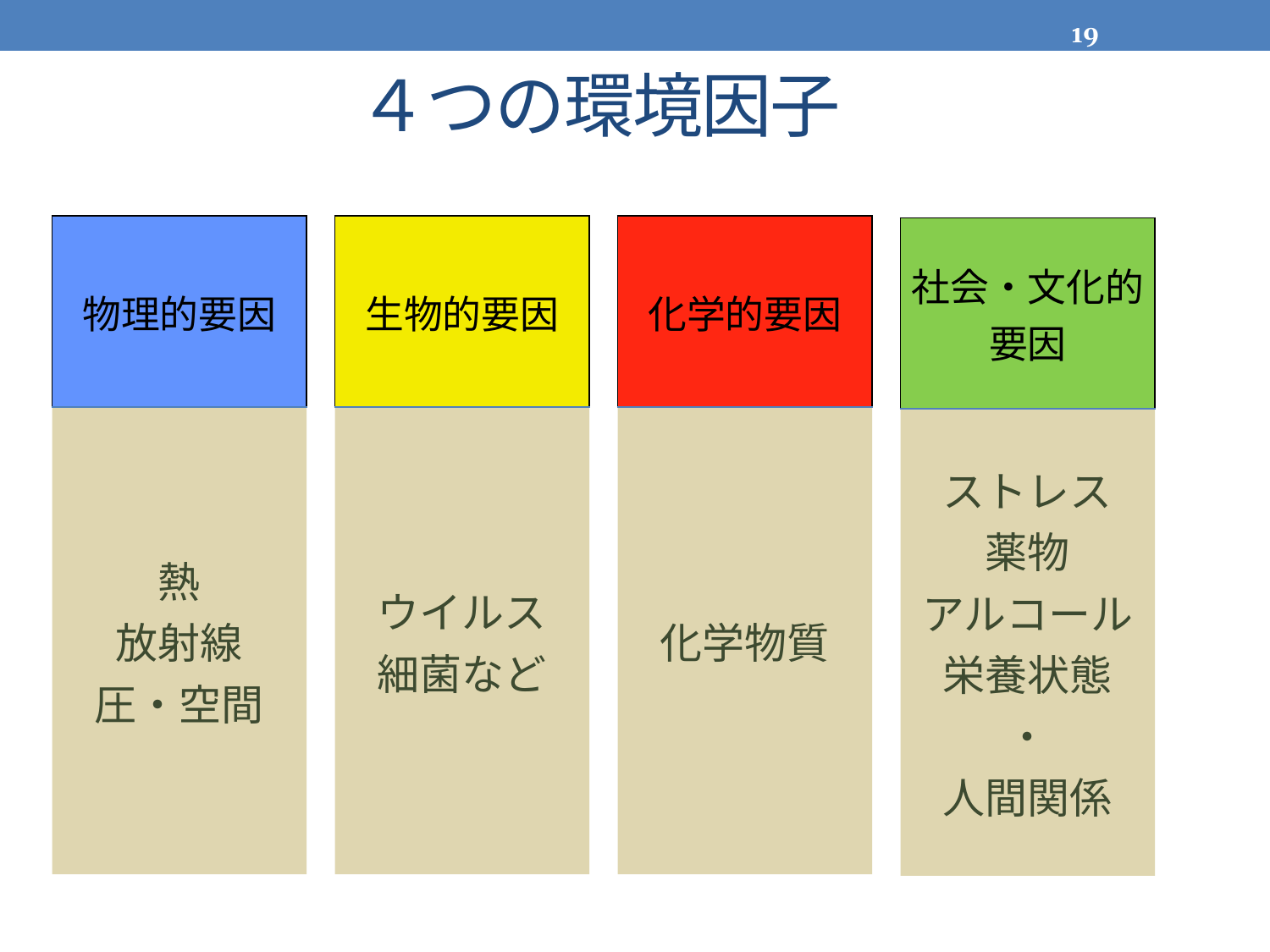

19
# ４つの環境因子
| 物理的要因 |
| --- |
| 熱 放射線 圧・空間 |
| 生物的要因 |
| --- |
| ウイルス 細菌など |
| 化学的要因 |
| --- |
| 化学物質 |
| 社会・文化的要因 |
| --- |
| ストレス 薬物 アルコール 栄養状態 ・ 人間関係 |